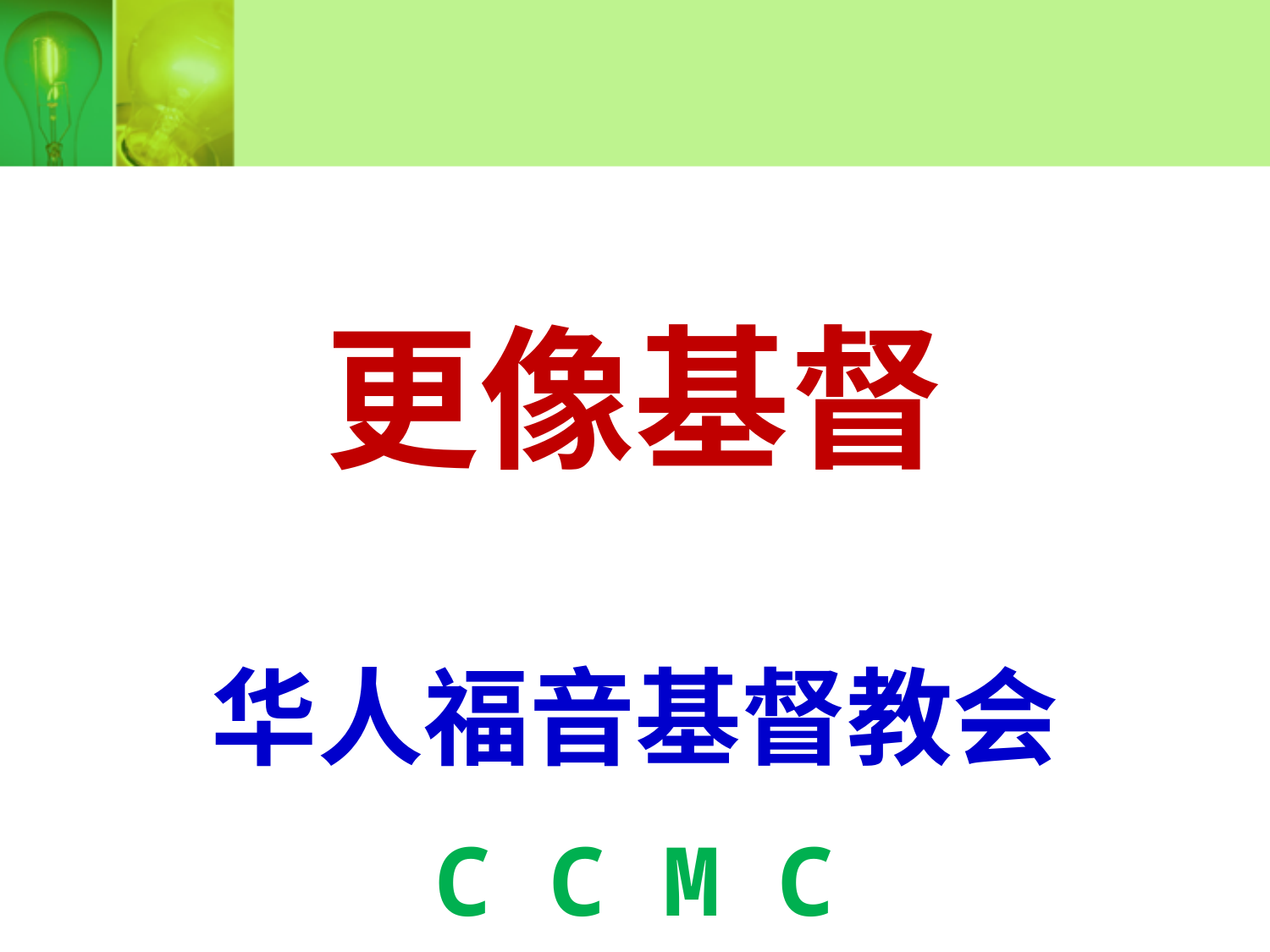

更像基督
# 华人福音基督教会 c c m c